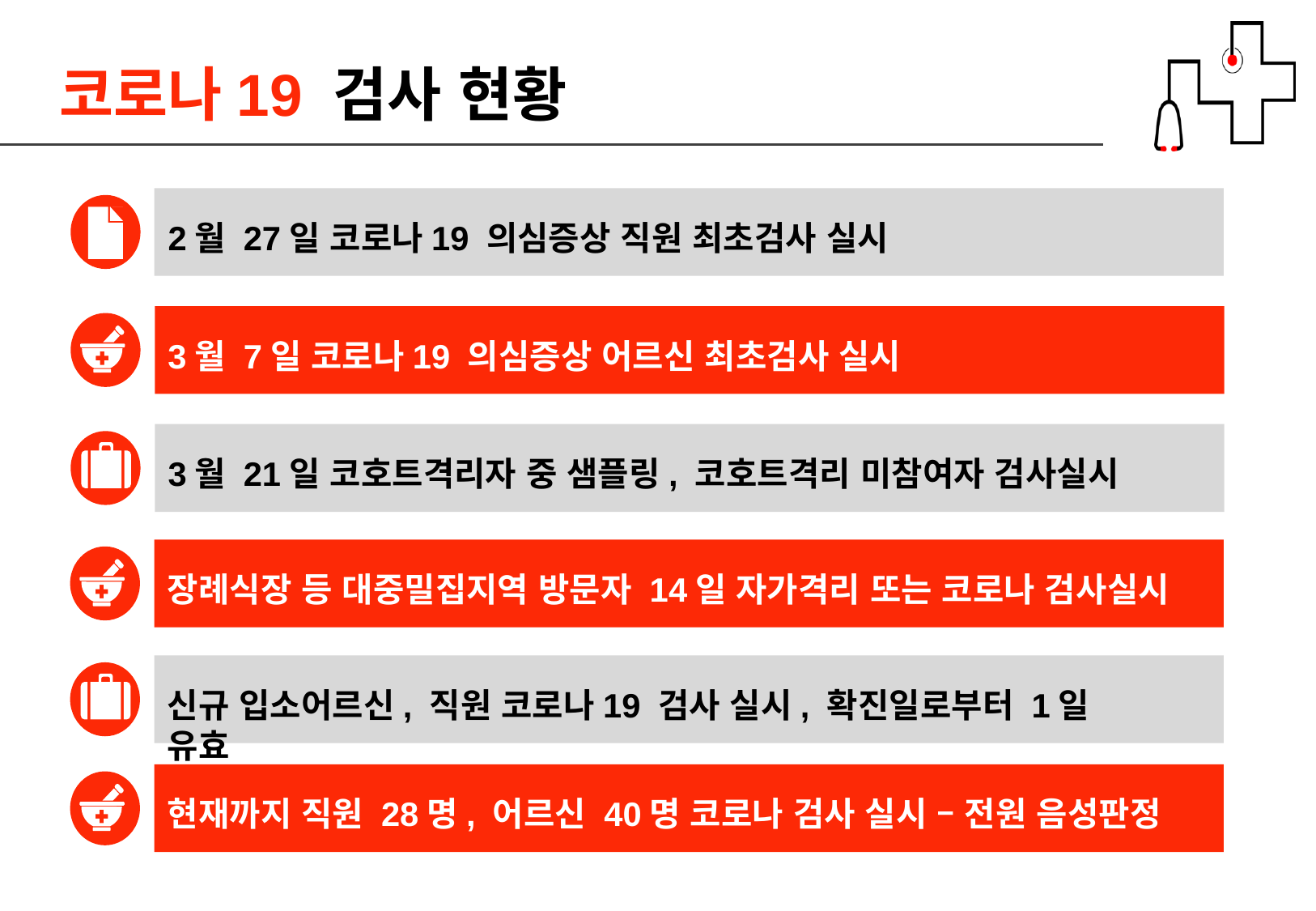

# 코로나19 검사 현황

2월 27일 코로나19 의심증상 직원 최초검사 실시

3월 7일 코로나19 의심증상 어르신 최초검사 실시

3월 21일 코호트격리자 중 샘플링, 코호트격리 미참여자 검사실시

장례식장 등 대중밀집지역 방문자 14일 자가격리 또는 코로나 검사실시

신규 입소어르신, 직원 코로나19 검사 실시, 확진일로부터 1일 유효

현재까지 직원 28명, 어르신 40명 코로나 검사 실시 – 전원 음성판정